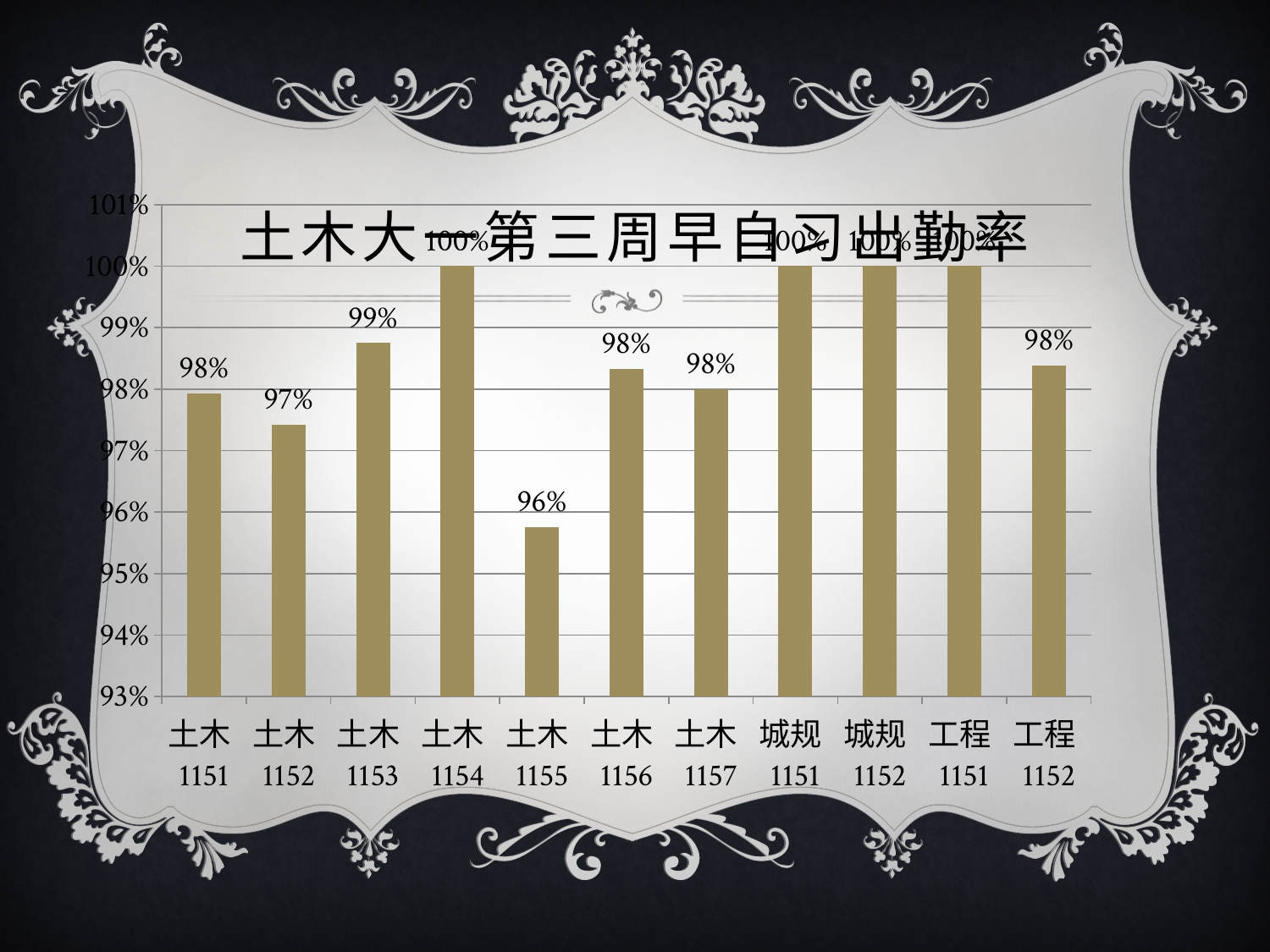

### Chart

| Category |  |
|---|---|
| 土木1151 | 0.9793103448275862 |
| 土木1152 | 0.9741935483870968 |
| 土木1153 | 0.9875 |
| 土木1154 | 1.0 |
| 土木1155 | 0.9575757575757575 |
| 土木1156 | 0.9833333333333333 |
| 土木1157 | 0.98 |
| 城规1151 | 1.0 |
| 城规1152 | 1.0 |
| 工程1151 | 1.0 |
| 工程1152 | 0.9837837837837838 |
# 土木大一第三周早自习出勤率

### Chart

| Category |
|---|

### Chart

| Category |
|---|

### Chart

| Category |
|---|